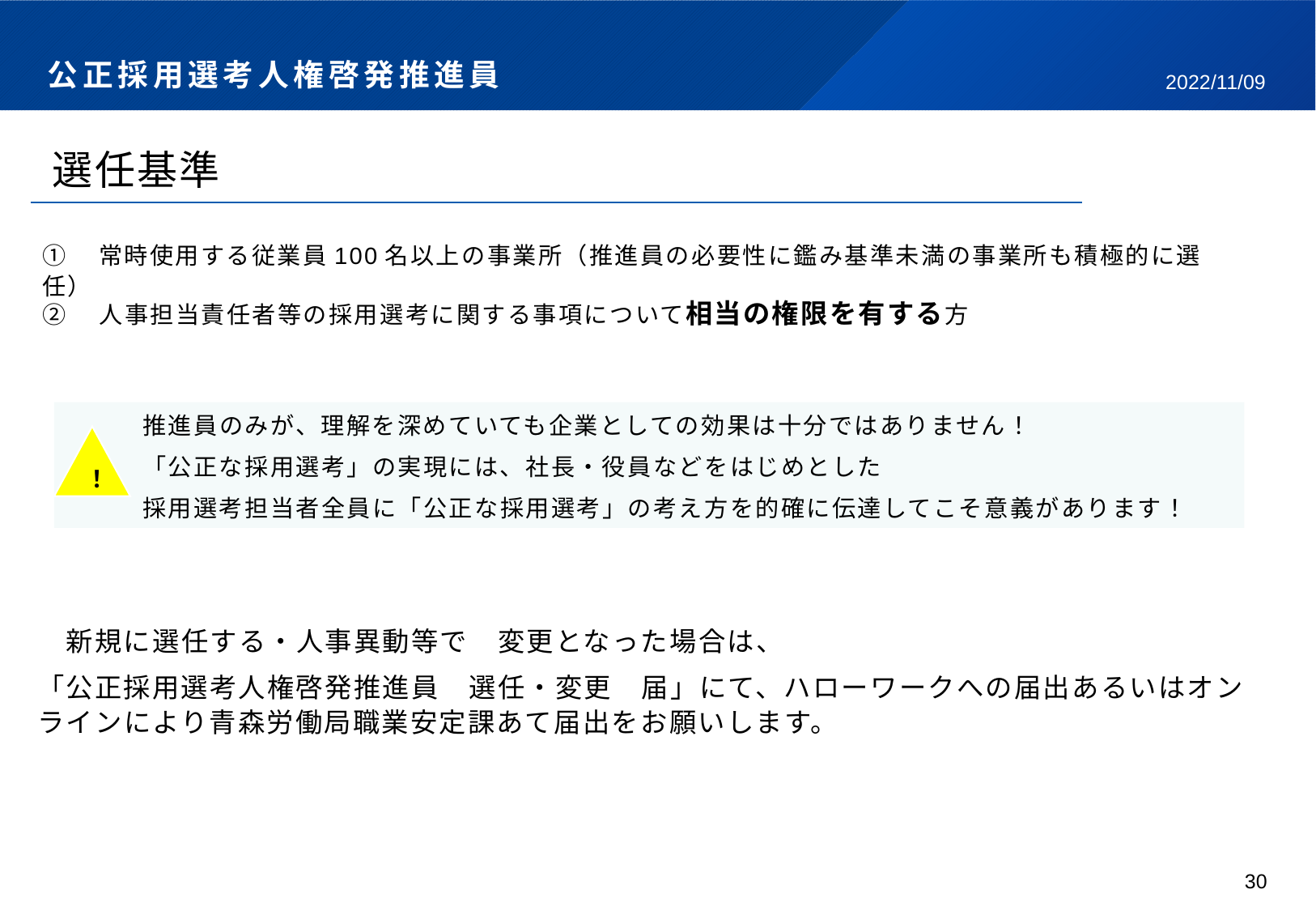

# 公正採用選考人権啓発推進員
2022/11/09
選任基準
①　常時使用する従業員100名以上の事業所（推進員の必要性に鑑み基準未満の事業所も積極的に選任）
②　人事担当責任者等の採用選考に関する事項について相当の権限を有する方
　　　推進員のみが、理解を深めていても企業としての効果は十分ではありません！
　　　「公正な採用選考」の実現には、社長・役員などをはじめとした
　　　採用選考担当者全員に「公正な採用選考」の考え方を的確に伝達してこそ意義があります！
！
　新規に選任する・人事異動等で　変更となった場合は、
「公正採用選考人権啓発推進員　選任・変更　届」にて、ハローワークへの届出あるいはオンラインにより青森労働局職業安定課あて届出をお願いします。
30